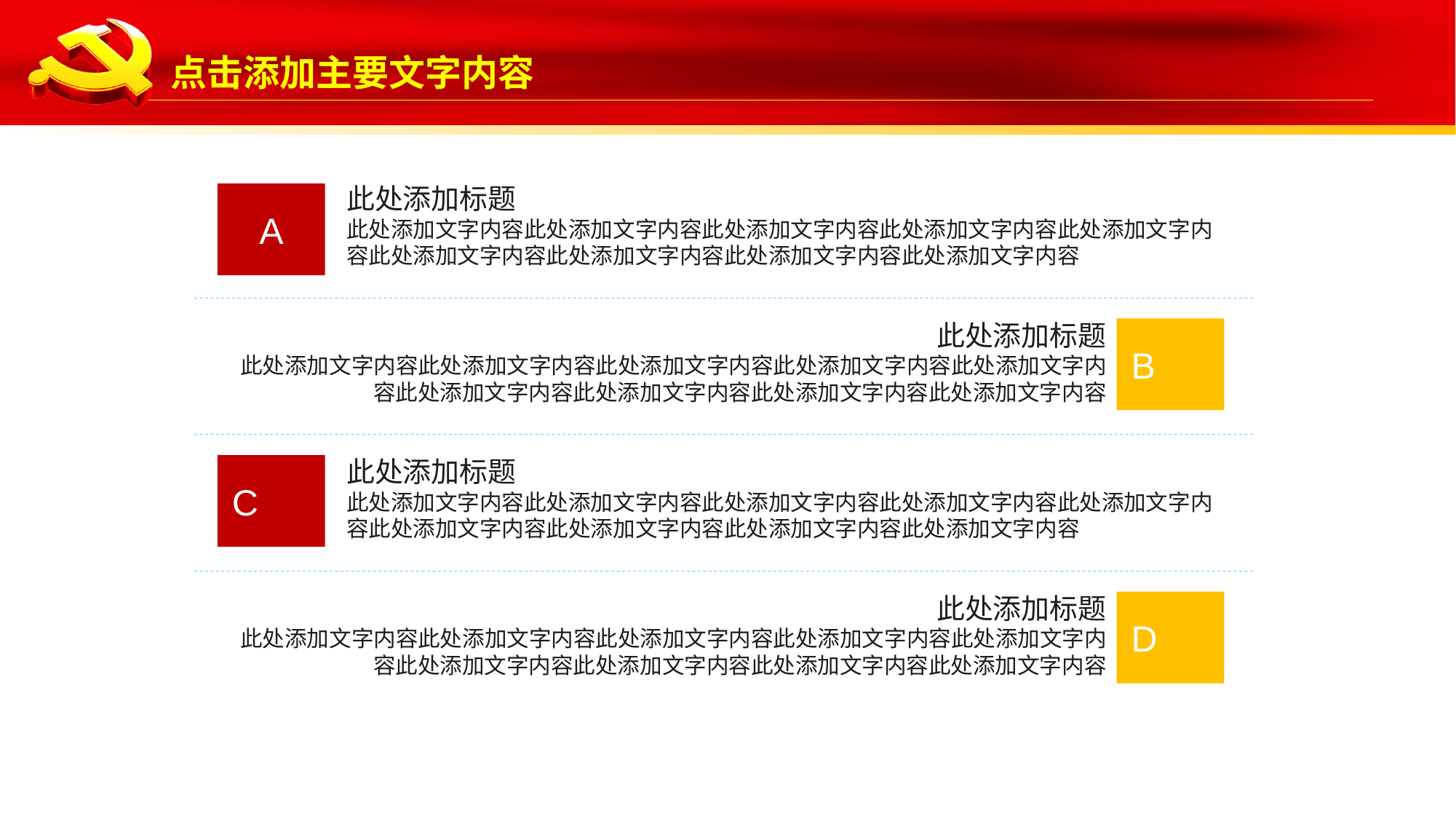

此处添加标题
此处添加文字内容此处添加文字内容此处添加文字内容此处添加文字内容此处添加文字内容此处添加文字内容此处添加文字内容此处添加文字内容此处添加文字内容
A
此处添加标题
此处添加文字内容此处添加文字内容此处添加文字内容此处添加文字内容此处添加文字内容此处添加文字内容此处添加文字内容此处添加文字内容此处添加文字内容
B
此处添加标题
此处添加文字内容此处添加文字内容此处添加文字内容此处添加文字内容此处添加文字内容此处添加文字内容此处添加文字内容此处添加文字内容此处添加文字内容
C
此处添加标题
此处添加文字内容此处添加文字内容此处添加文字内容此处添加文字内容此处添加文字内容此处添加文字内容此处添加文字内容此处添加文字内容此处添加文字内容
D